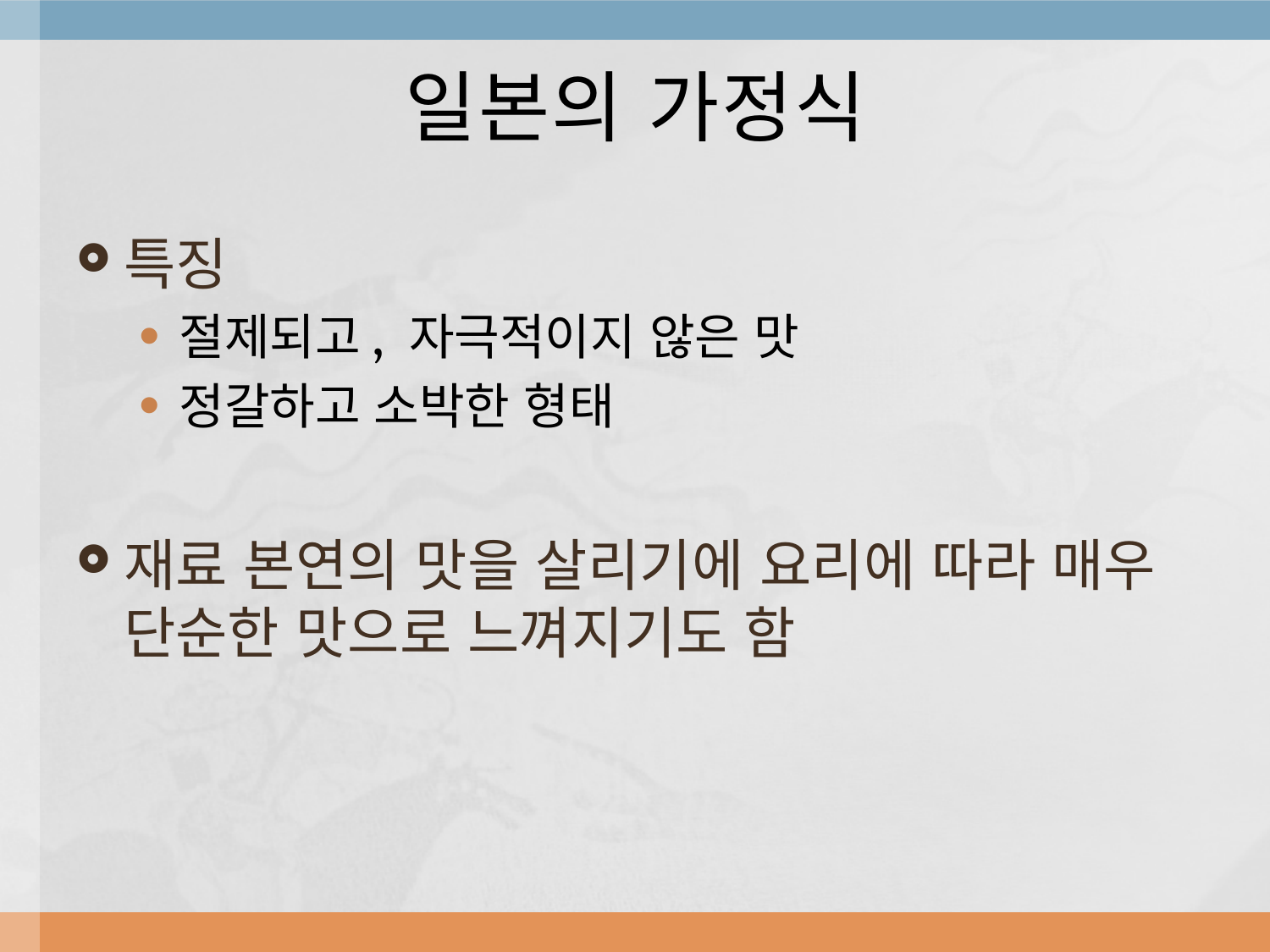

# 일본의 가정식
특징
절제되고, 자극적이지 않은 맛
정갈하고 소박한 형태

재료 본연의 맛을 살리기에 요리에 따라 매우 단순한 맛으로 느껴지기도 함